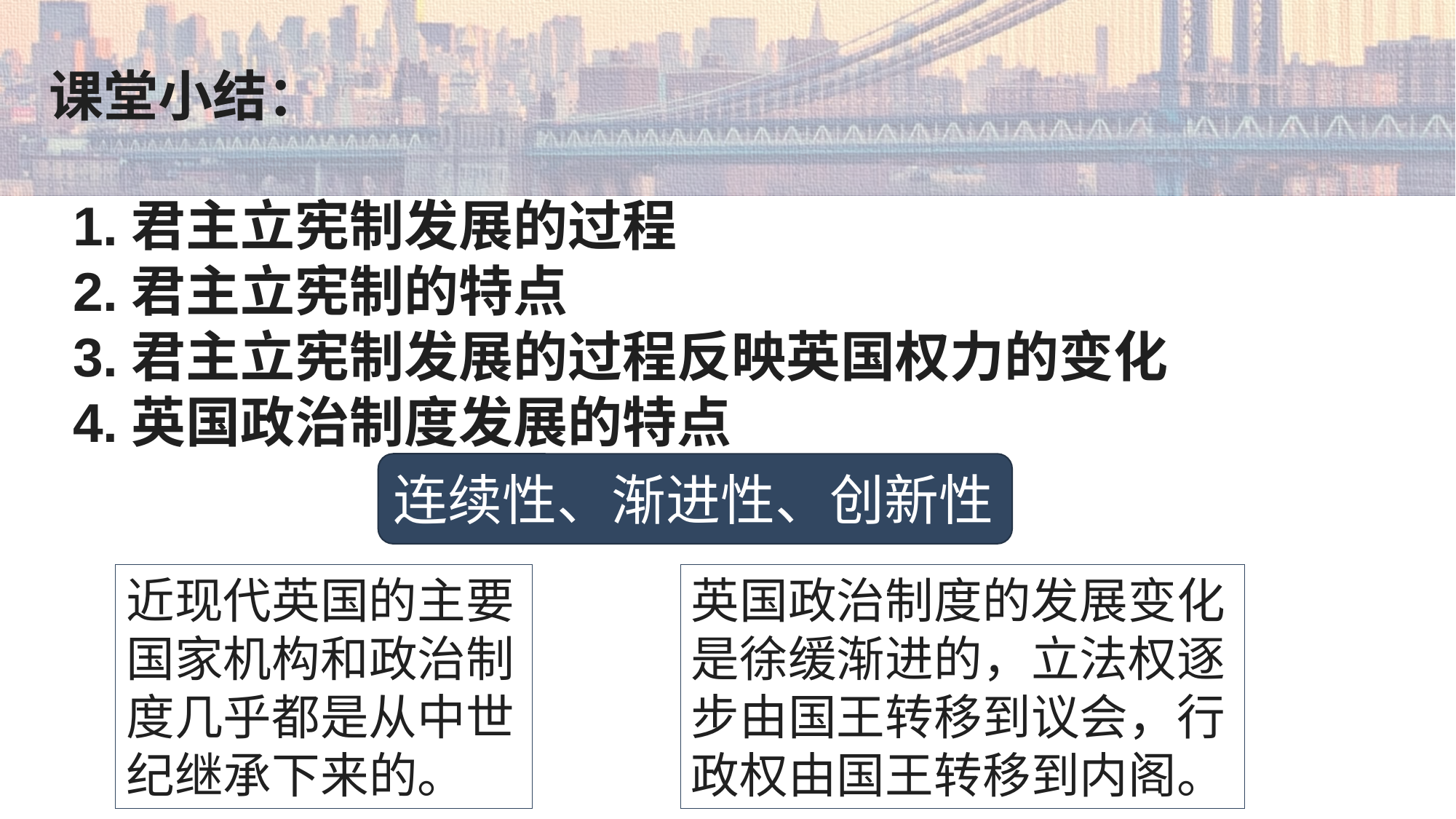

课堂小结：
1.君主立宪制发展的过程
2.君主立宪制的特点
3.君主立宪制发展的过程反映英国权力的变化
4.英国政治制度发展的特点
连续性、渐进性、创新性
近现代英国的主要国家机构和政治制度几乎都是从中世纪继承下来的。
英国政治制度的发展变化是徐缓渐进的，立法权逐步由国王转移到议会，行政权由国王转移到内阁。
40